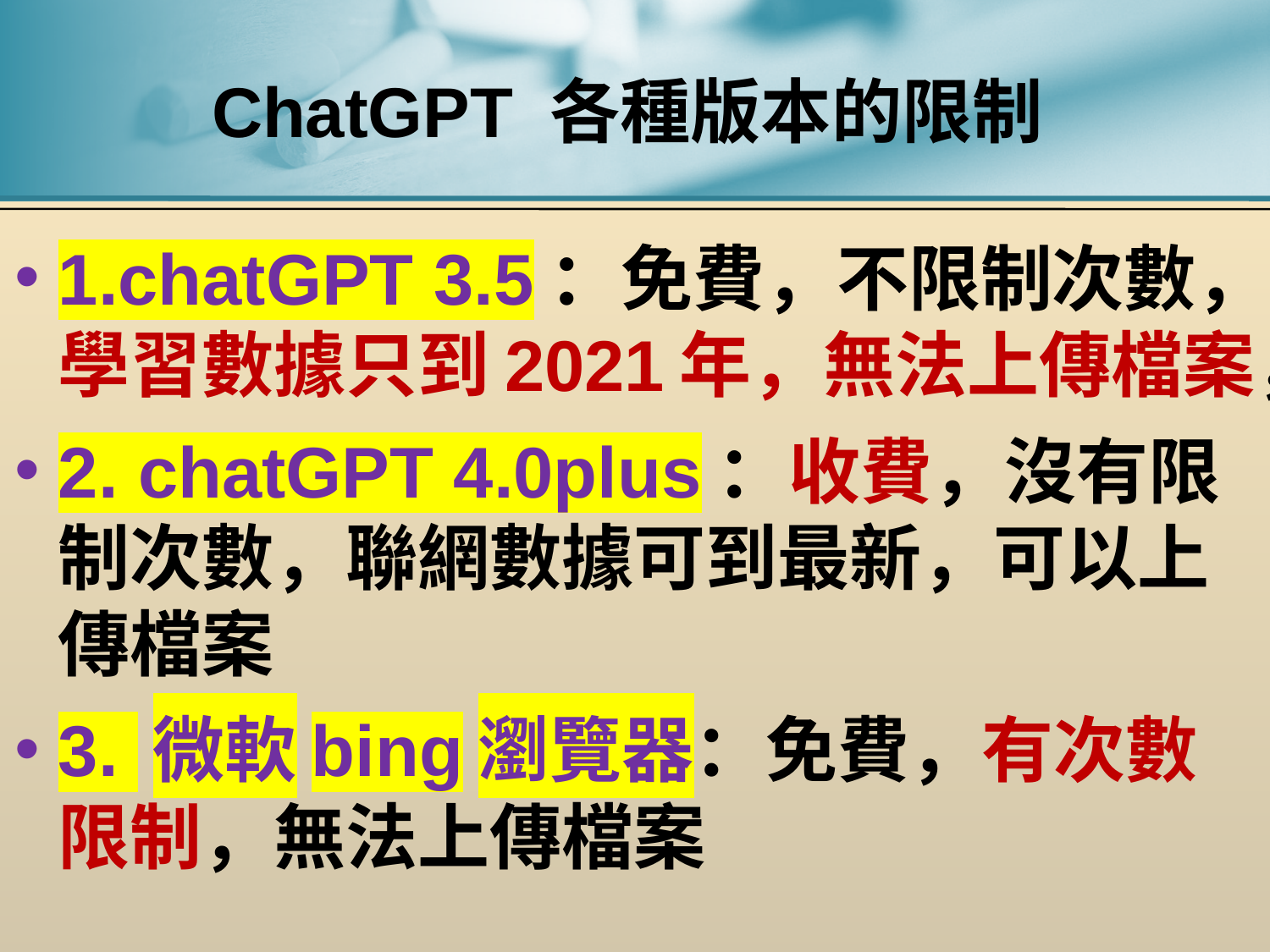

# ChatGPT 各種版本的限制
1.chatGPT 3.5：免費，不限制次數，學習數據只到2021年，無法上傳檔案，
2. chatGPT 4.0plus：收費，沒有限制次數，聯網數據可到最新，可以上傳檔案
3. 微軟bing瀏覽器：免費，有次數限制，無法上傳檔案